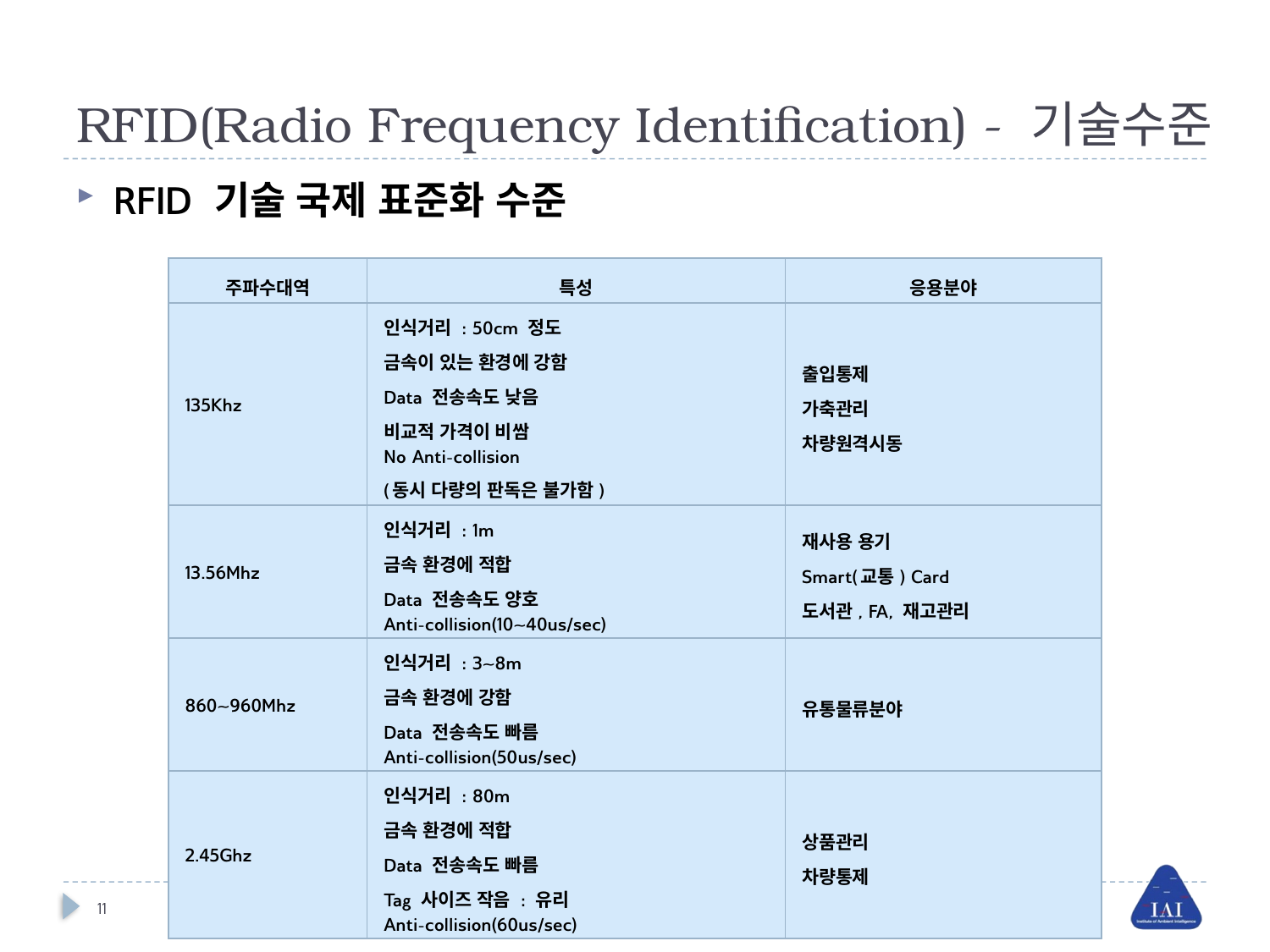

# RFID(Radio Frequency Identification) - 기술수준
RFID 기술 국제 표준화 수준
| 주파수대역 | 특성 | 응용분야 |
| --- | --- | --- |
| 135Khz | 인식거리 : 50cm 정도 금속이 있는 환경에 강함 Data 전송속도 낮음 비교적 가격이 비쌈 No Anti-collision (동시 다량의 판독은 불가함) | 출입통제 가축관리 차량원격시동 |
| 13.56Mhz | 인식거리 : 1m 금속 환경에 적합 Data 전송속도 양호 Anti-collision(10~40us/sec) | 재사용 용기 Smart(교통) Card 도서관, FA, 재고관리 |
| 860~960Mhz | 인식거리 : 3~8m 금속 환경에 강함 Data 전송속도 빠름 Anti-collision(50us/sec) | 유통물류분야 |
| 2.45Ghz | 인식거리 : 80m 금속 환경에 적합 Data 전송속도 빠름 Tag 사이즈 작음 : 유리 Anti-collision(60us/sec) | 상품관리 차량통제 |